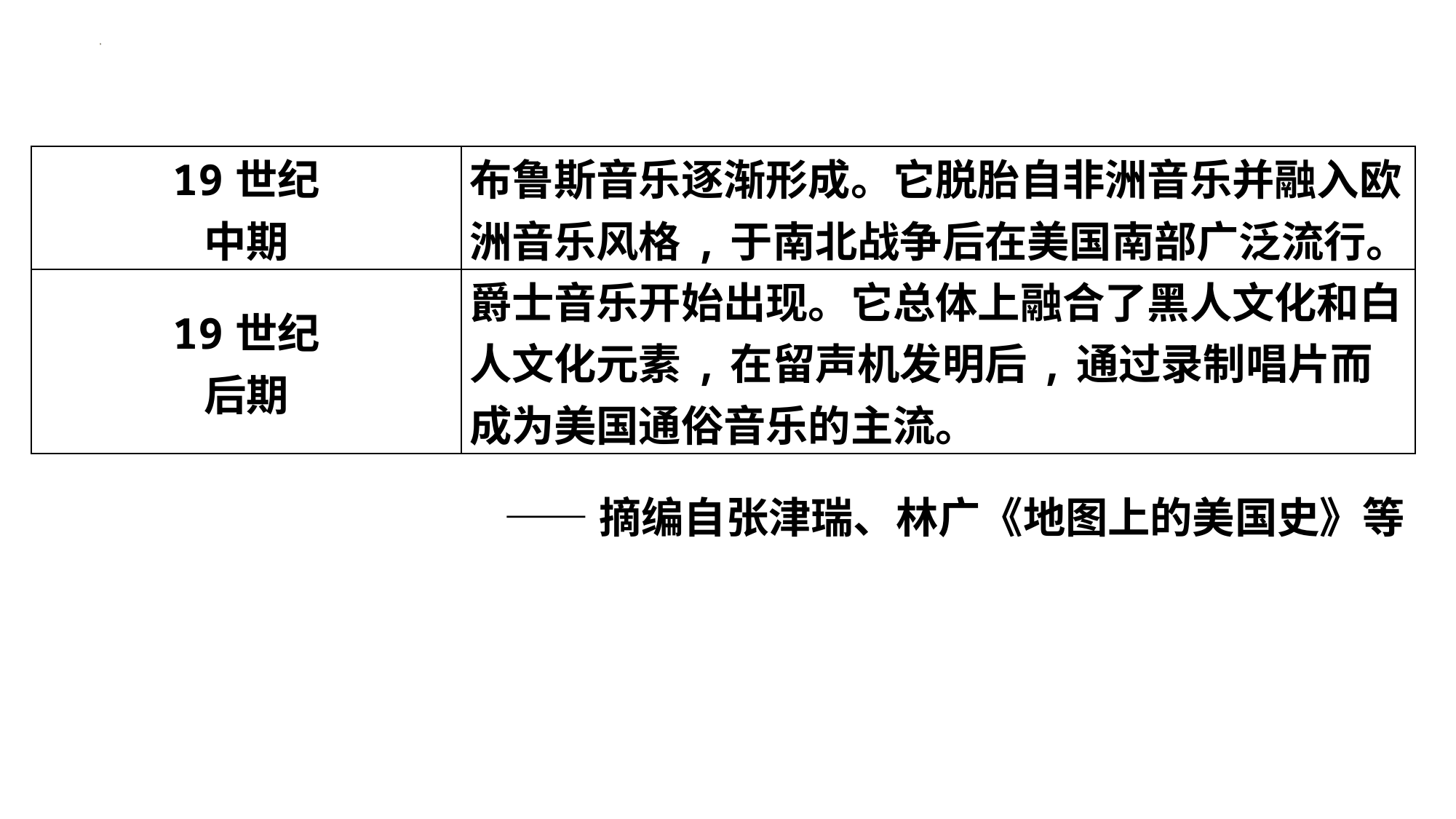

| 19世纪 中期 | 布鲁斯音乐逐渐形成。它脱胎自非洲音乐并融入欧洲音乐风格,于南北战争后在美国南部广泛流行。 |
| --- | --- |
| 19世纪 后期 | 爵士音乐开始出现。它总体上融合了黑人文化和白人文化元素,在留声机发明后,通过录制唱片而成为美国通俗音乐的主流。 |
——摘编自张津瑞、林广《地图上的美国史》等